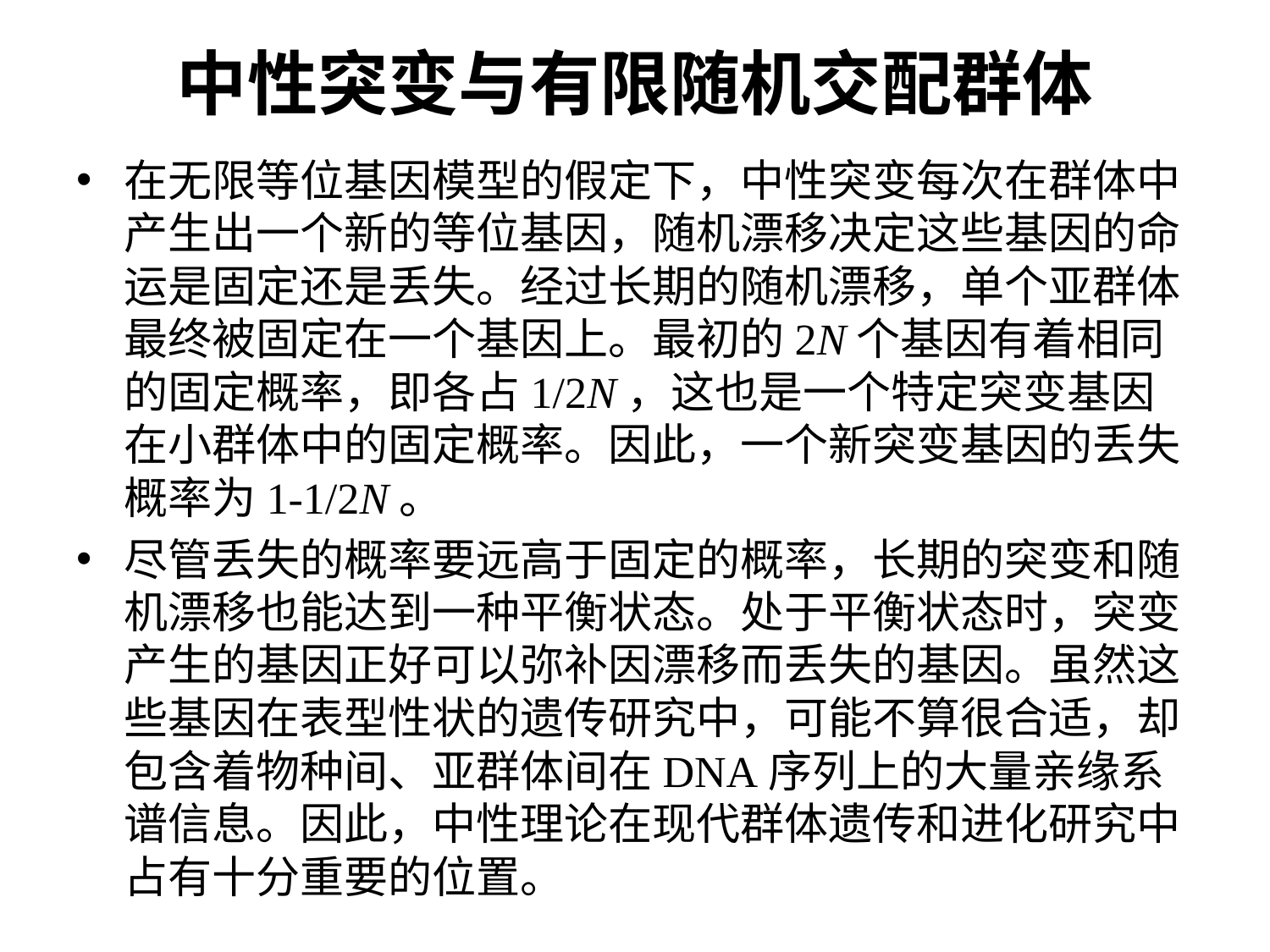

# 中性突变与有限随机交配群体
在无限等位基因模型的假定下，中性突变每次在群体中产生出一个新的等位基因，随机漂移决定这些基因的命运是固定还是丢失。经过长期的随机漂移，单个亚群体最终被固定在一个基因上。最初的2N个基因有着相同的固定概率，即各占1/2N，这也是一个特定突变基因在小群体中的固定概率。因此，一个新突变基因的丢失概率为1-1/2N。
尽管丢失的概率要远高于固定的概率，长期的突变和随机漂移也能达到一种平衡状态。处于平衡状态时，突变产生的基因正好可以弥补因漂移而丢失的基因。虽然这些基因在表型性状的遗传研究中，可能不算很合适，却包含着物种间、亚群体间在DNA序列上的大量亲缘系谱信息。因此，中性理论在现代群体遗传和进化研究中占有十分重要的位置。